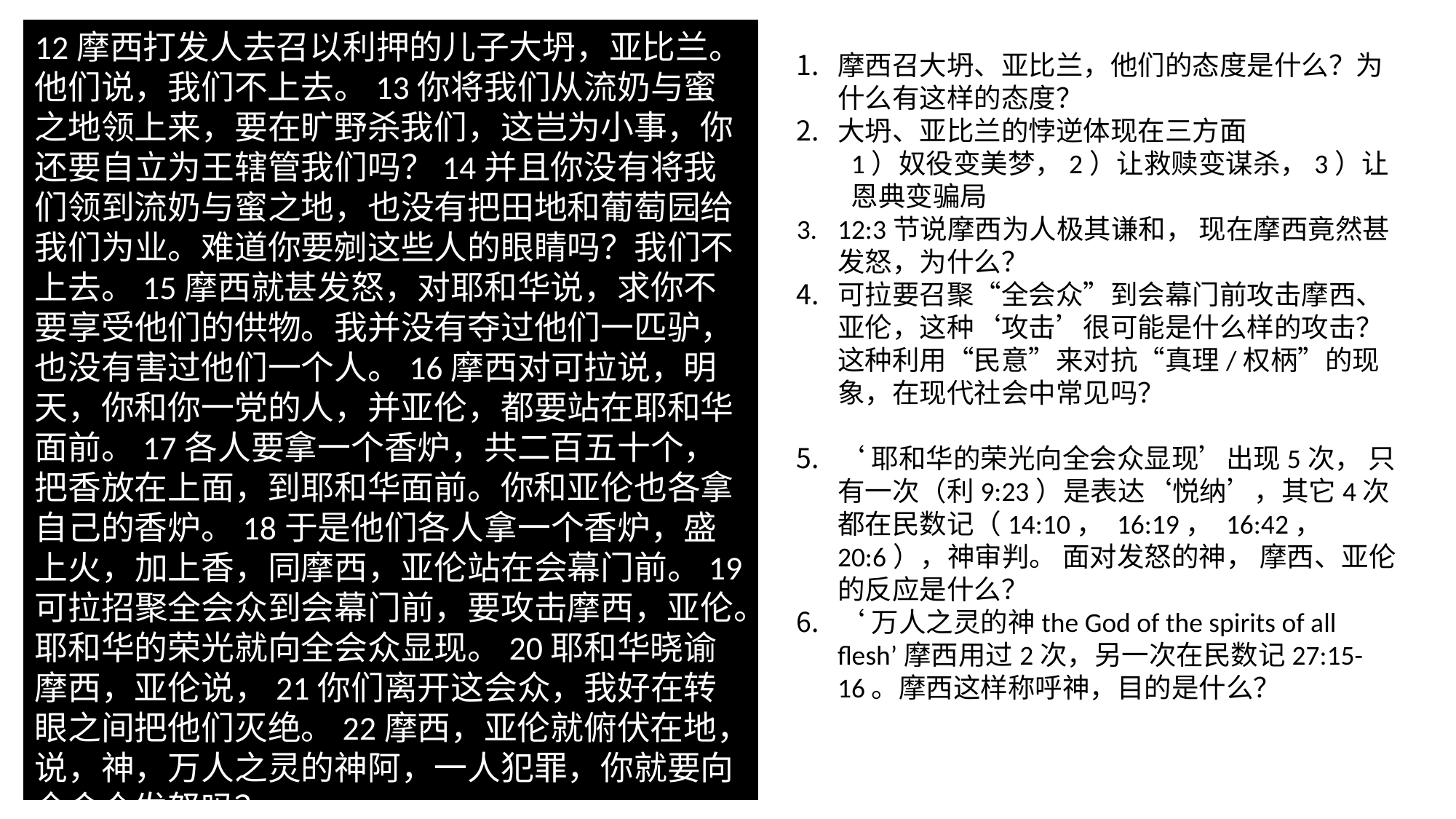

12摩西打发人去召以利押的儿子大坍，亚比兰。他们说，我们不上去。13你将我们从流奶与蜜之地领上来，要在旷野杀我们，这岂为小事，你还要自立为王辖管我们吗？14并且你没有将我们领到流奶与蜜之地，也没有把田地和葡萄园给我们为业。难道你要剜这些人的眼睛吗？我们不上去。15摩西就甚发怒，对耶和华说，求你不要享受他们的供物。我并没有夺过他们一匹驴，也没有害过他们一个人。16摩西对可拉说，明天，你和你一党的人，并亚伦，都要站在耶和华面前。17各人要拿一个香炉，共二百五十个，把香放在上面，到耶和华面前。你和亚伦也各拿自己的香炉。18于是他们各人拿一个香炉，盛上火，加上香，同摩西，亚伦站在会幕门前。19可拉招聚全会众到会幕门前，要攻击摩西，亚伦。耶和华的荣光就向全会众显现。20耶和华晓谕摩西，亚伦说，21你们离开这会众，我好在转眼之间把他们灭绝。22摩西，亚伦就俯伏在地，说，神，万人之灵的神阿，一人犯罪，你就要向全会众发怒吗？
摩西召大坍、亚比兰，他们的态度是什么？为什么有这样的态度？
大坍、亚比兰的悖逆体现在三方面
1）奴役变美梦，2）让救赎变谋杀，3）让恩典变骗局
12:3节说摩西为人极其谦和， 现在摩西竟然甚发怒，为什么？
可拉要召聚“全会众”到会幕门前攻击摩西、亚伦，这种‘攻击’很可能是什么样的攻击？这种利用“民意”来对抗“真理/权柄”的现象，在现代社会中常见吗？

‘耶和华的荣光向全会众显现’出现5次， 只有一次（利9:23）是表达‘悦纳’，其它4次都在民数记（14:10， 16:19， 16:42， 20:6），神审判。 面对发怒的神， 摩西、亚伦的反应是什么？
‘万人之灵的神the God of the spirits of all flesh’摩西用过2次，另一次在民数记27:15-16。摩西这样称呼神，目的是什么？